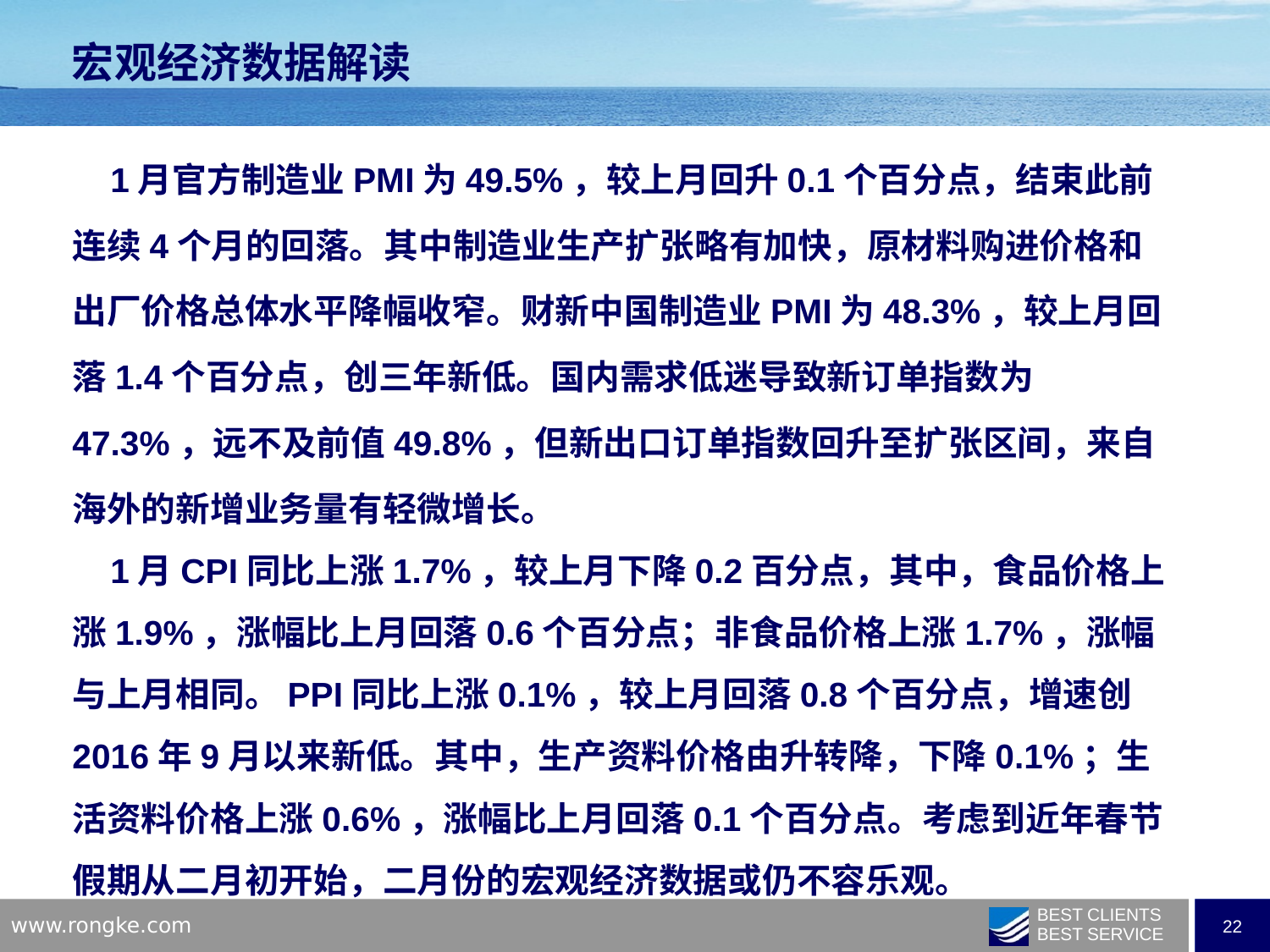

宏观经济数据解读
    1月官方制造业PMI为49.5%，较上月回升0.1个百分点，结束此前连续4个月的回落。其中制造业生产扩张略有加快，原材料购进价格和出厂价格总体水平降幅收窄。财新中国制造业PMI为48.3%，较上月回落1.4个百分点，创三年新低。国内需求低迷导致新订单指数为47.3%，远不及前值49.8%，但新出口订单指数回升至扩张区间，来自海外的新增业务量有轻微增长。
    1月CPI同比上涨1.7%，较上月下降0.2百分点，其中，食品价格上涨1.9%，涨幅比上月回落0.6个百分点；非食品价格上涨1.7%，涨幅与上月相同。PPI同比上涨0.1%，较上月回落0.8个百分点，增速创2016年9月以来新低。其中，生产资料价格由升转降，下降0.1%；生活资料价格上涨0.6%，涨幅比上月回落0.1个百分点。考虑到近年春节假期从二月初开始，二月份的宏观经济数据或仍不容乐观。